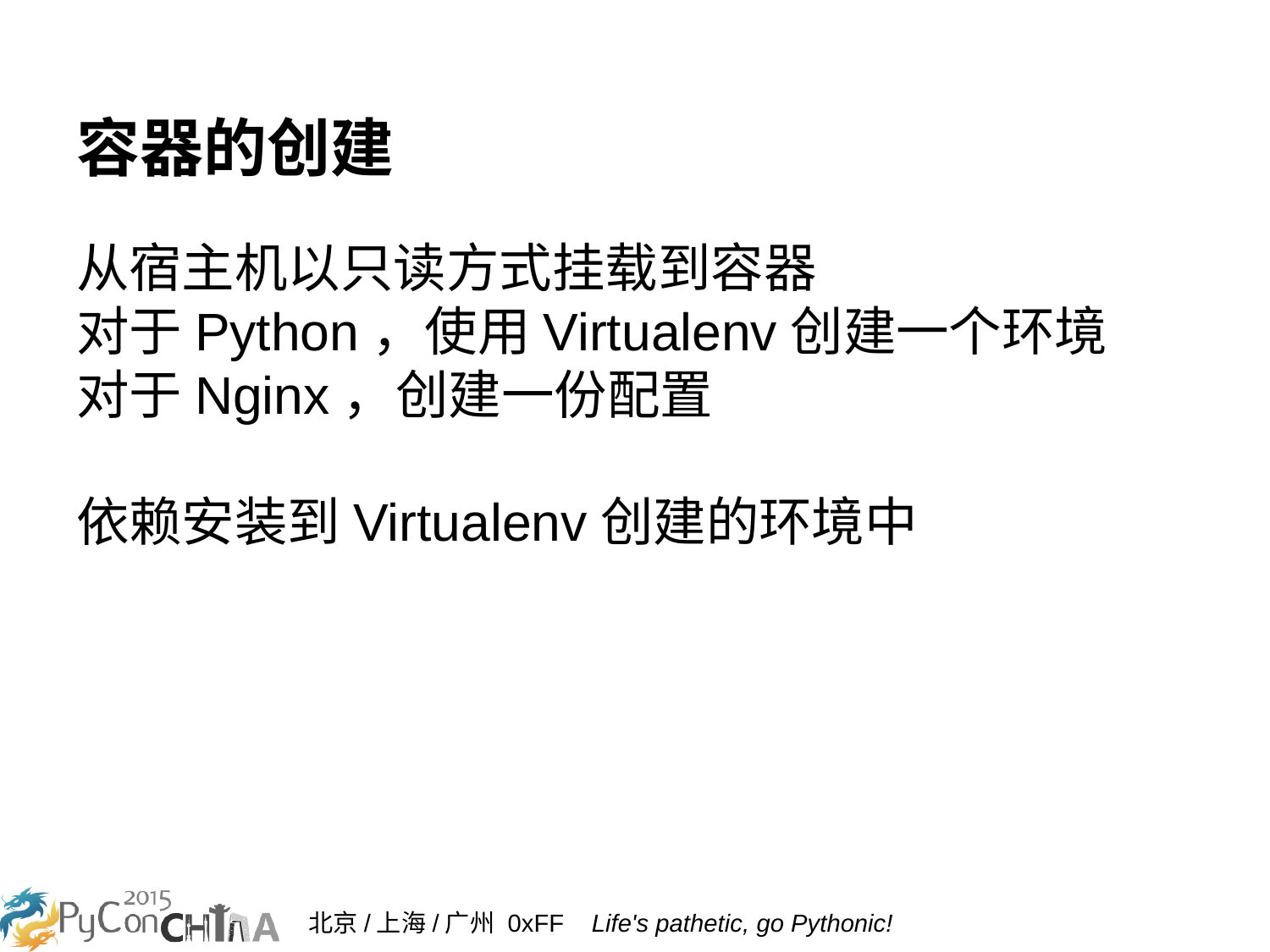

# 容器的创建
从宿主机以只读方式挂载到容器
对于Python，使用Virtualenv创建一个环境
对于Nginx，创建一份配置

依赖安装到Virtualenv创建的环境中